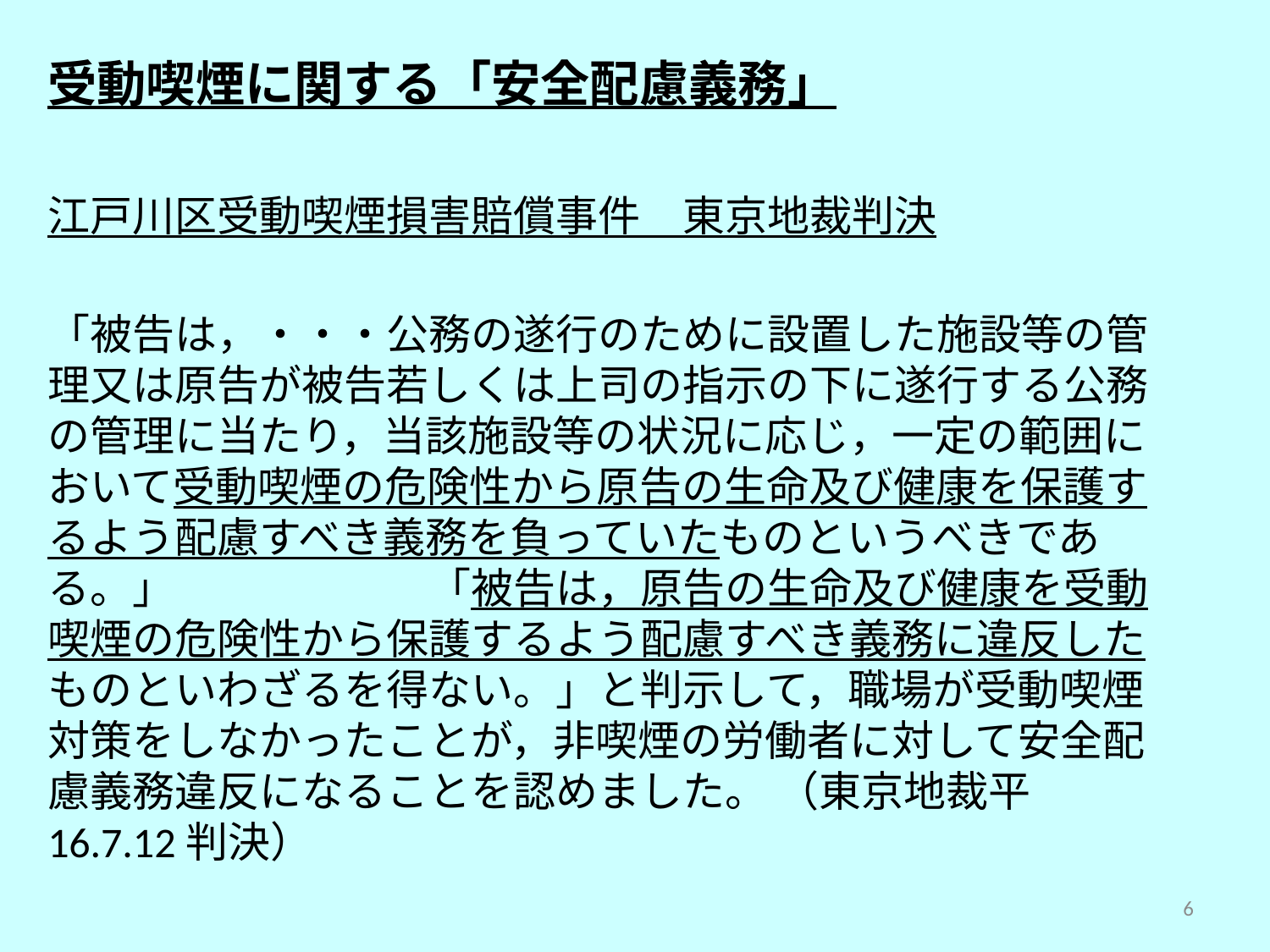

受動喫煙に関する「安全配慮義務」

江戸川区受動喫煙損害賠償事件　東京地裁判決

「被告は，・・・公務の遂行のために設置した施設等の管理又は原告が被告若しくは上司の指示の下に遂行する公務の管理に当たり，当該施設等の状況に応じ，一定の範囲において受動喫煙の危険性から原告の生命及び健康を保護するよう配慮すべき義務を負っていたものというべきである。」　　　　　　「被告は，原告の生命及び健康を受動喫煙の危険性から保護するよう配慮すべき義務に違反したものといわざるを得ない。」と判示して，職場が受動喫煙対策をしなかったことが，非喫煙の労働者に対して安全配慮義務違反になることを認めました。 （東京地裁平16.7.12判決）
6